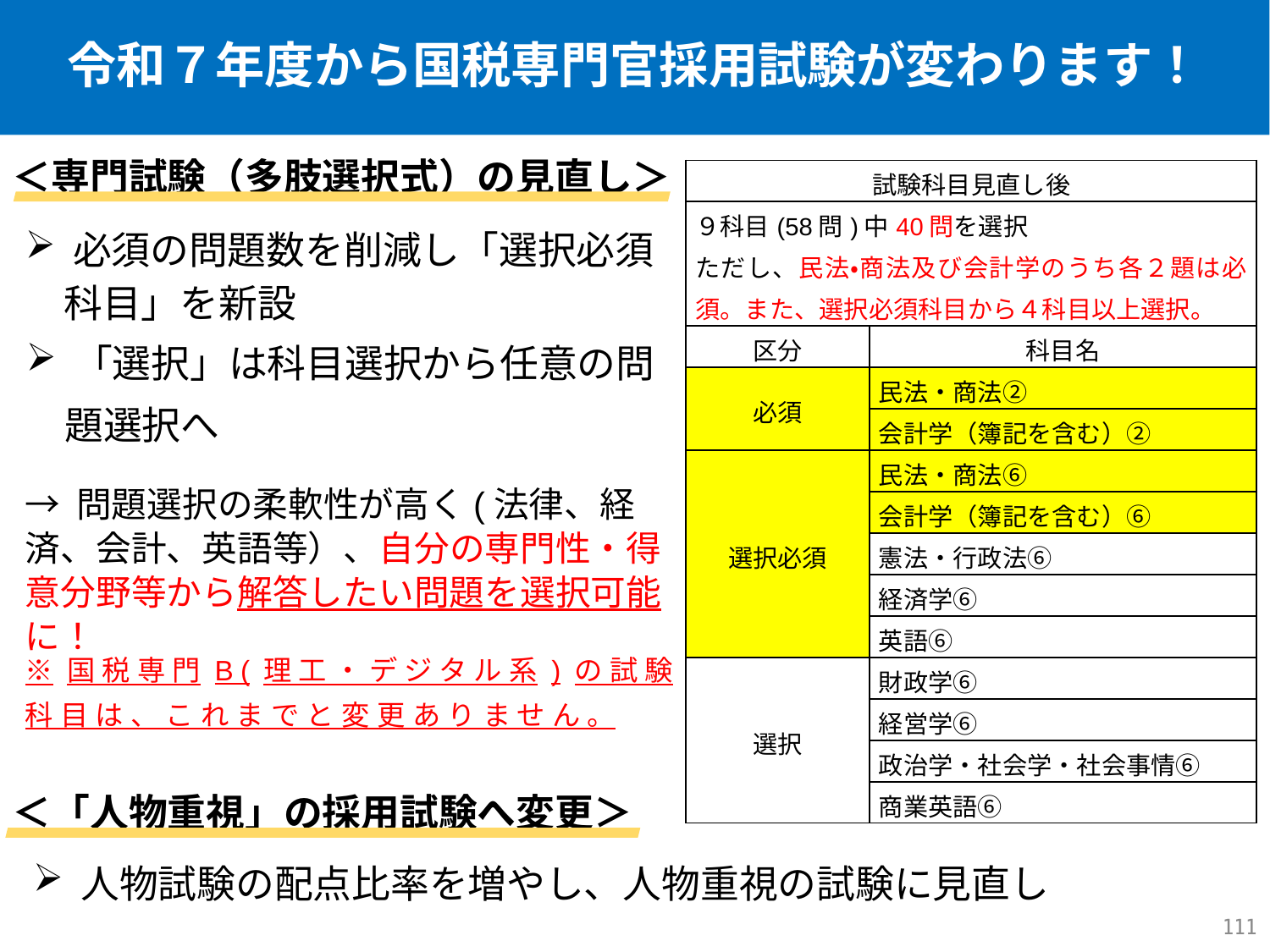

# 令和７年度から国税専門官採用試験が変わります！
＜専門試験（多肢選択式）の見直し＞
| 試験科目見直し後 |  |
| --- | --- |
| ９科目(58問)中40問を選択 ただし、民法・商法及び会計学のうち各２題は必須。また、選択必須科目から４科目以上選択。 |  |
| 区分 | 科目名 |
| 必須 | 民法・商法② |
|  | 会計学（簿記を含む）② |
| 選択必須 | 民法・商法⑥ |
|  | 会計学（簿記を含む）⑥ |
|  | 憲法・行政法⑥ |
|  | 経済学⑥ |
|  | 英語⑥ |
| 選択 | 財政学⑥ |
|  | 経営学⑥ |
|  | 政治学・社会学・社会事情⑥ |
|  | 商業英語⑥ |

必須の問題数を削減し「選択必須
　科目」を新設
「選択」は科目選択から任意の問
　題選択へ
→問題選択の柔軟性が高く(法律、経済、会計、英語等）、自分の専門性・得意分野等から解答したい問題を選択可能に！
※国税専門B(理工・デジタル系)の試験
科目は、これまでと変更ありません。
＜「人物重視」の採用試験へ変更＞

人物試験の配点比率を増やし、人物重視の試験に見直し
111